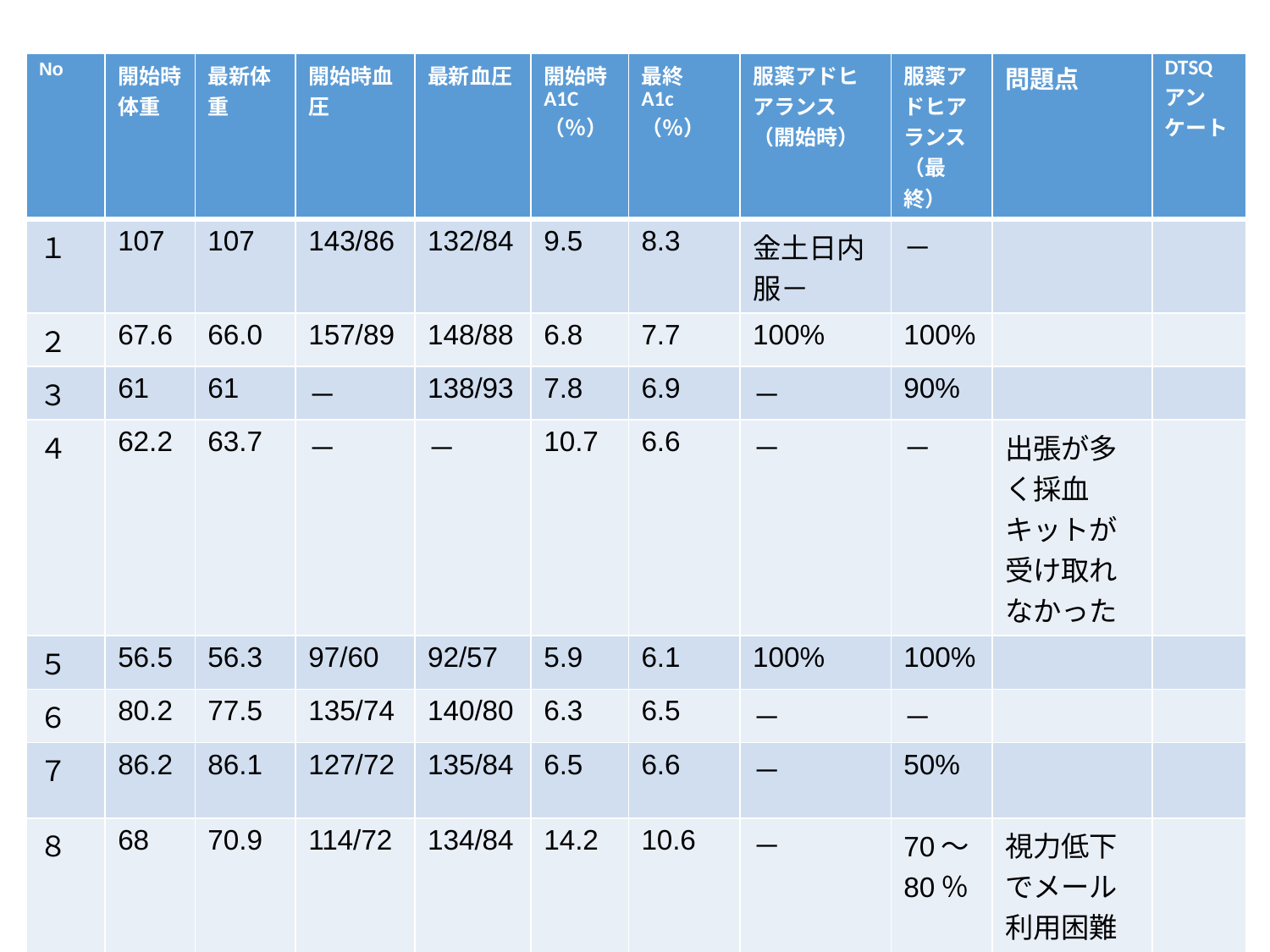

| No | 開始時体重 | 最新体重 | 開始時血圧 | 最新血圧 | 開始時A1C（％） | 最終A1c（％） | 服薬アドヒアランス（開始時） | 服薬アドヒアランス（最終） | 問題点 | DTSQ アンケート |
| --- | --- | --- | --- | --- | --- | --- | --- | --- | --- | --- |
| １ | 107 | 107 | 143/86 | 132/84 | 9.5 | 8.3 | 金土日内服－ | － |  |  |
| ２ | 67.6 | 66.0 | 157/89 | 148/88 | 6.8 | 7.7 | 100% | 100% |  |  |
| ３ | 61 | 61 | － | 138/93 | 7.8 | 6.9 | － | 90% |  |  |
| ４ | 62.2 | 63.7 | － | － | 10.7 | 6.6 | － | － | 出張が多く採血キットが受け取れなかった |  |
| ５ | 56.5 | 56.3 | 97/60 | 92/57 | 5.9 | 6.1 | 100% | 100% |  |  |
| ６ | 80.2 | 77.5 | 135/74 | 140/80 | 6.3 | 6.5 | － | － |  |  |
| ７ | 86.2 | 86.1 | 127/72 | 135/84 | 6.5 | 6.6 | － | 50% |  |  |
| ８ | 68 | 70.9 | 114/72 | 134/84 | 14.2 | 10.6 | － | 70～80％ | 視力低下でメール利用困難 |  |
| ９ | 77.5 | 77.0 | 140/81 | 136/94 | 7.9 | 6.3 | 100% | 90% |  |  |